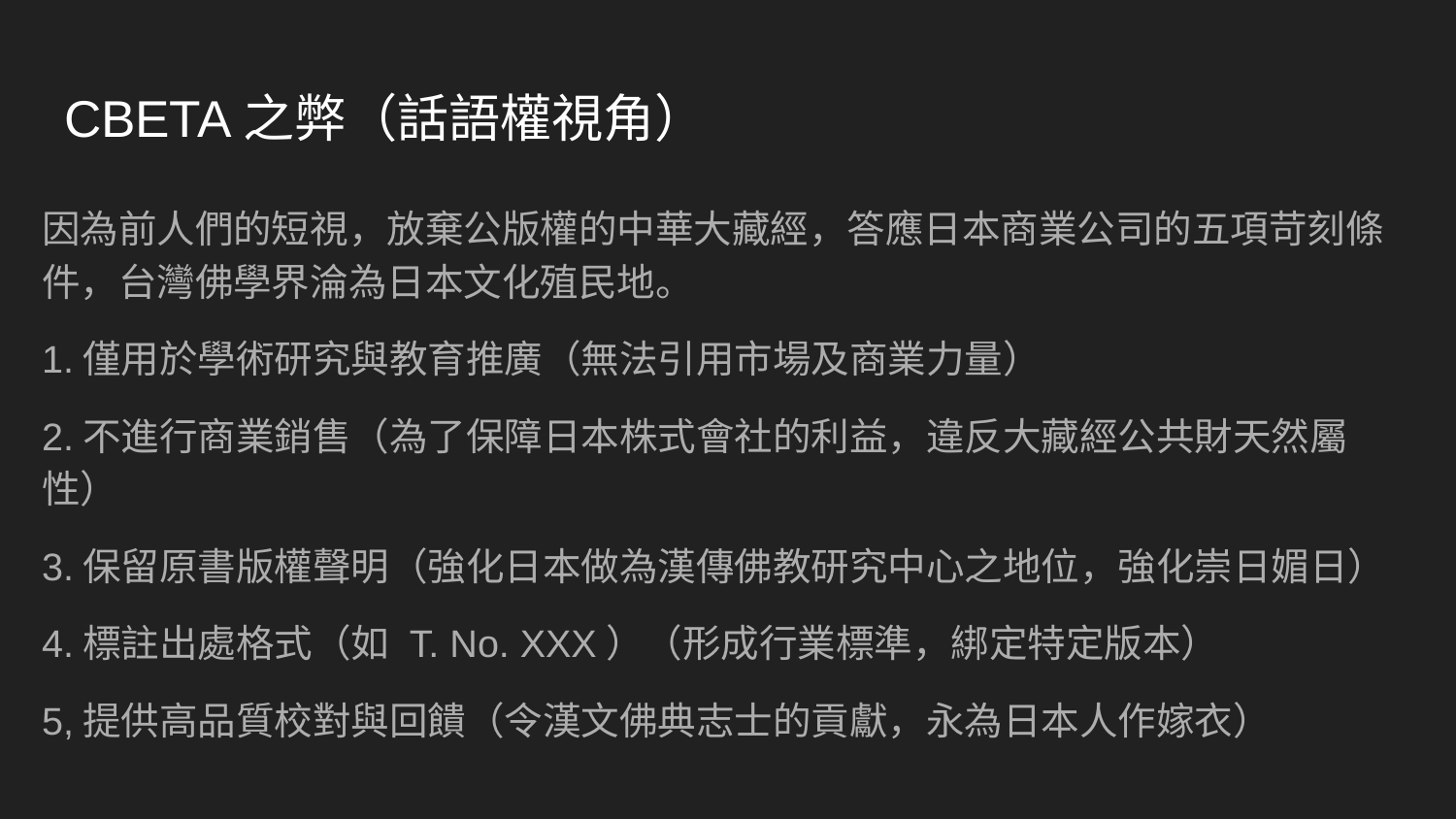

# CBETA之弊（話語權視角）
因為前人們的短視，放棄公版權的中華大藏經，答應日本商業公司的五項苛刻條件，台灣佛學界淪為日本文化殖民地。
1.僅用於學術研究與教育推廣（無法引用市場及商業力量）
2.不進行商業銷售（為了保障日本株式會社的利益，違反大藏經公共財天然屬性）
3.保留原書版權聲明（強化日本做為漢傳佛教研究中心之地位，強化崇日媚日）
4.標註出處格式（如 T. No. XXX）（形成行業標準，綁定特定版本）
5,提供高品質校對與回饋（令漢文佛典志士的貢獻，永為日本人作嫁衣）